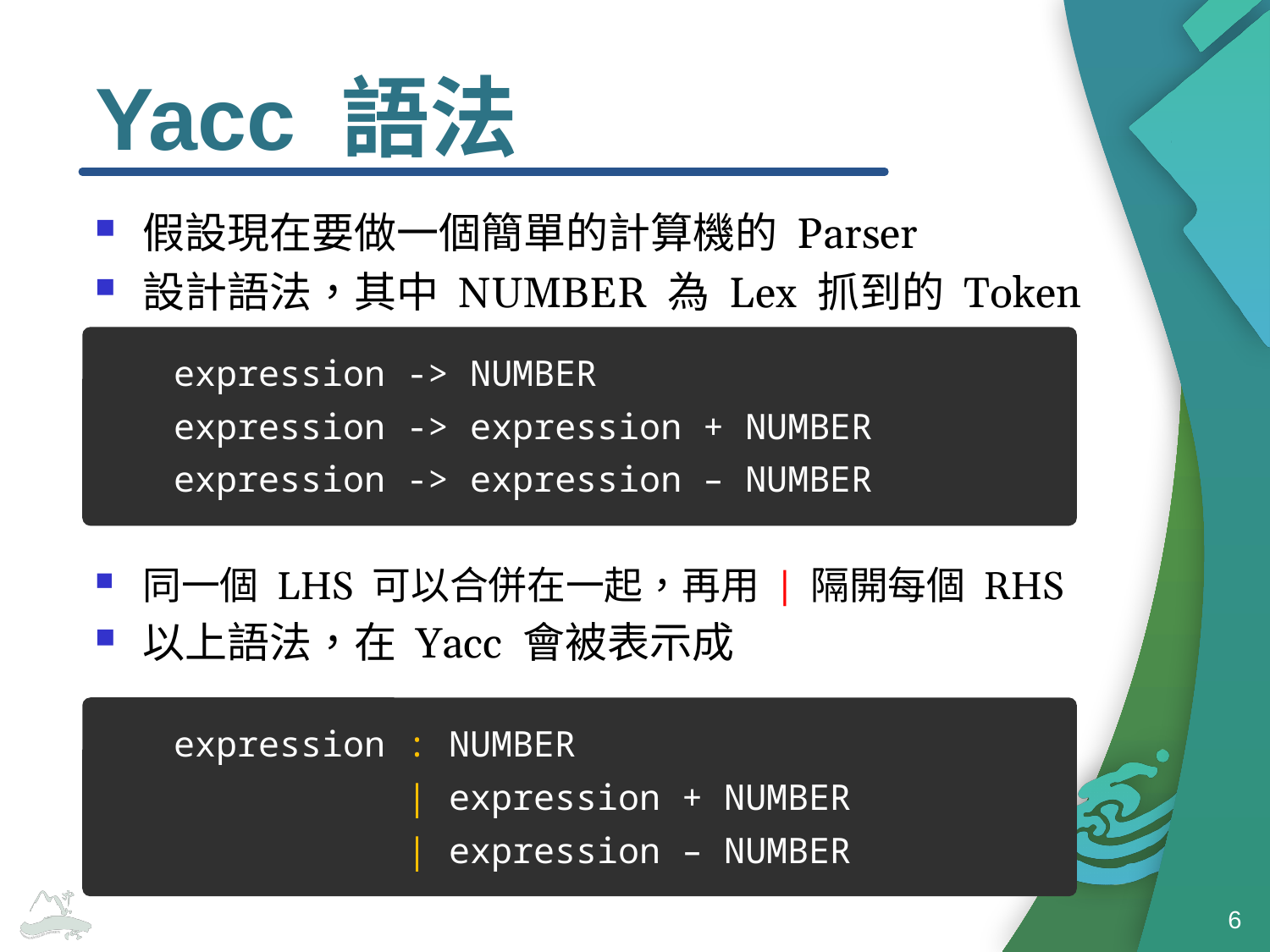

# Yacc 語法
假設現在要做一個簡單的計算機的 Parser
設計語法，其中 NUMBER 為 Lex 抓到的 Token

同一個 LHS 可以合併在一起，再用 | 隔開每個 RHS
以上語法，在 Yacc 會被表示成

expression -> NUMBER
expression -> expression + NUMBER
expression -> expression – NUMBER

expression : NUMBER
           | expression + NUMBER
           | expression – NUMBER